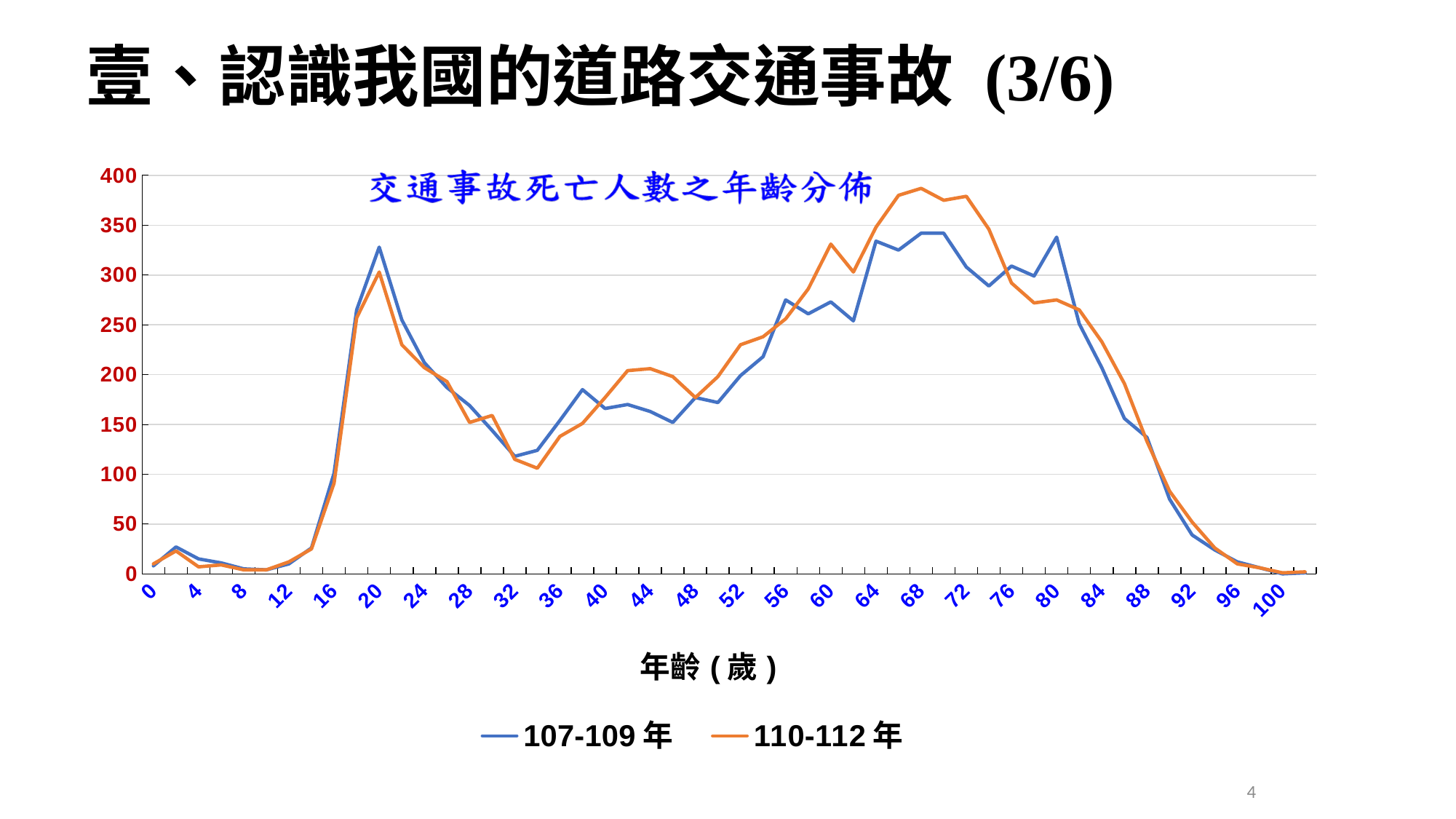

# 壹、認識我國的道路交通事故 (3/6)

### Chart

| Category | 107-109年 | 110-112年 |
|---|---|---|
| 0 | 8.0 | 10.0 |
| 2 | 27.0 | 23.0 |
| 4 | 15.0 | 7.0 |
| 6 | 11.0 | 9.0 |
| 8 | 5.0 | 4.0 |
| 10 | 4.0 | 4.0 |
| 12 | 10.0 | 12.0 |
| 14 | 26.0 | 25.0 |
| 16 | 101.0 | 91.0 |
| 18 | 265.0 | 257.0 |
| 20 | 328.0 | 303.0 |
| 22 | 255.0 | 230.0 |
| 24 | 212.0 | 207.0 |
| 26 | 187.0 | 193.0 |
| 28 | 169.0 | 152.0 |
| 30 | 144.0 | 159.0 |
| 32 | 118.0 | 115.0 |
| 34 | 124.0 | 106.0 |
| 36 | 154.0 | 138.0 |
| 38 | 185.0 | 151.0 |
| 40 | 166.0 | 177.0 |
| 42 | 170.0 | 204.0 |
| 44 | 163.0 | 206.0 |
| 46 | 152.0 | 198.0 |
| 48 | 177.0 | 177.0 |
| 50 | 172.0 | 198.0 |
| 52 | 199.0 | 230.0 |
| 54 | 218.0 | 238.0 |
| 56 | 275.0 | 256.0 |
| 58 | 261.0 | 286.0 |
| 60 | 273.0 | 331.0 |
| 62 | 254.0 | 303.0 |
| 64 | 334.0 | 348.0 |
| 66 | 325.0 | 380.0 |
| 68 | 342.0 | 387.0 |
| 70 | 342.0 | 375.0 |
| 72 | 308.0 | 379.0 |
| 74 | 289.0 | 346.0 |
| 76 | 309.0 | 292.0 |
| 78 | 299.0 | 272.0 |
| 80 | 338.0 | 275.0 |
| 82 | 251.0 | 265.0 |
| 84 | 207.0 | 233.0 |
| 86 | 156.0 | 191.0 |
| 88 | 137.0 | 133.0 |
| 90 | 75.0 | 83.0 |
| 92 | 39.0 | 52.0 |
| 94 | 24.0 | 26.0 |
| 96 | 12.0 | 10.0 |
| 98 | 6.0 | 6.0 |
| 100 | 0.0 | 1.0 |
| 100以上 | 1.0 | 2.0 |
4